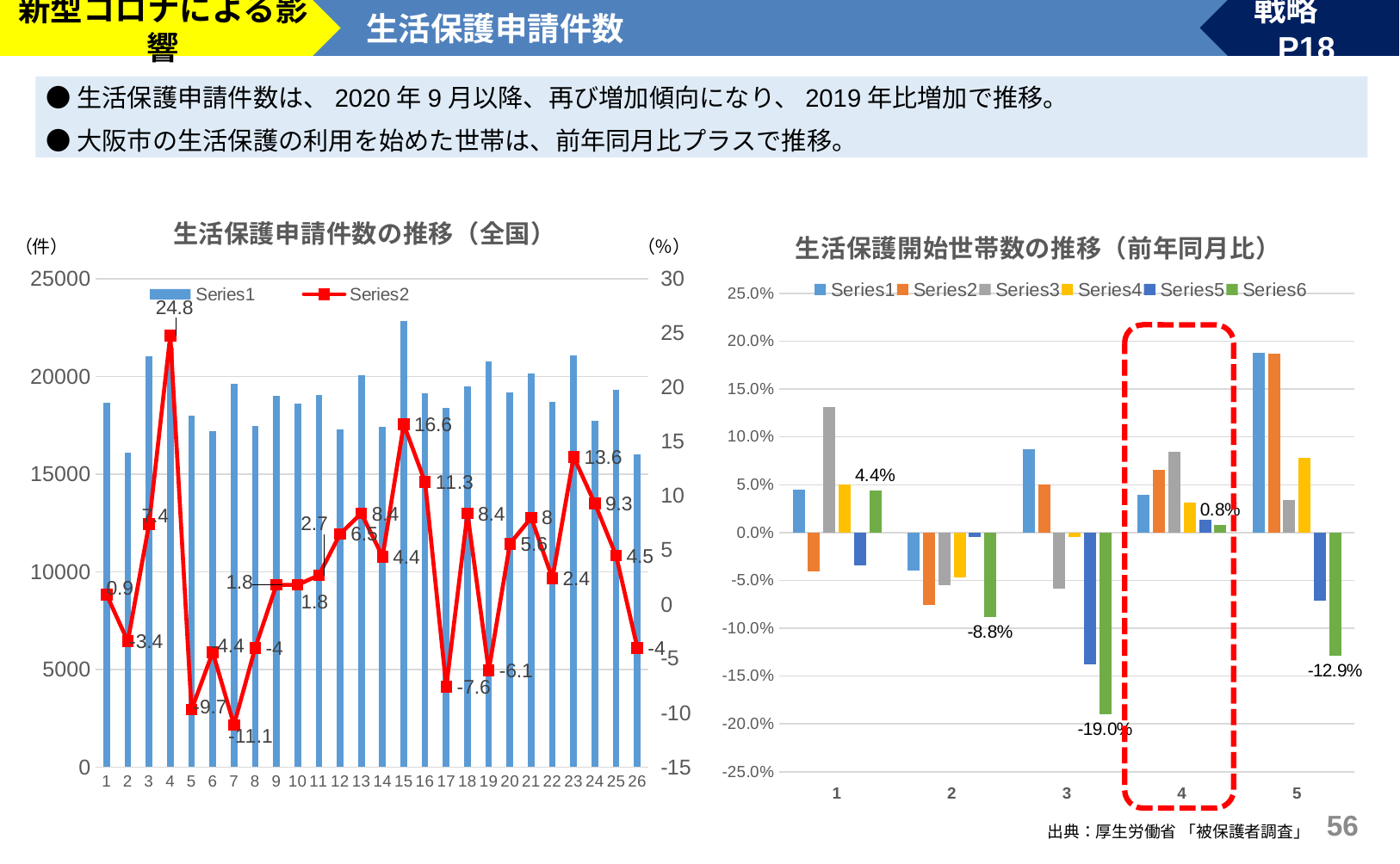

新型コロナによる影響
生活保護申請件数
戦略　P18
●生活保護申請件数は、2020年9月以降、再び増加傾向になり、2019年比増加で推移。
●大阪市の生活保護の利用を始めた世帯は、前年同月比プラスで推移。

### Chart: 生活保護申請件数の推移（全国）

| Category |  |  |
|---|---|---|

### Chart: 生活保護開始世帯数の推移（前年同月比）

| Category |  |  |  |  |  |  |
|---|---|---|---|---|---|---|
56
出典：厚生労働省 「被保護者調査」